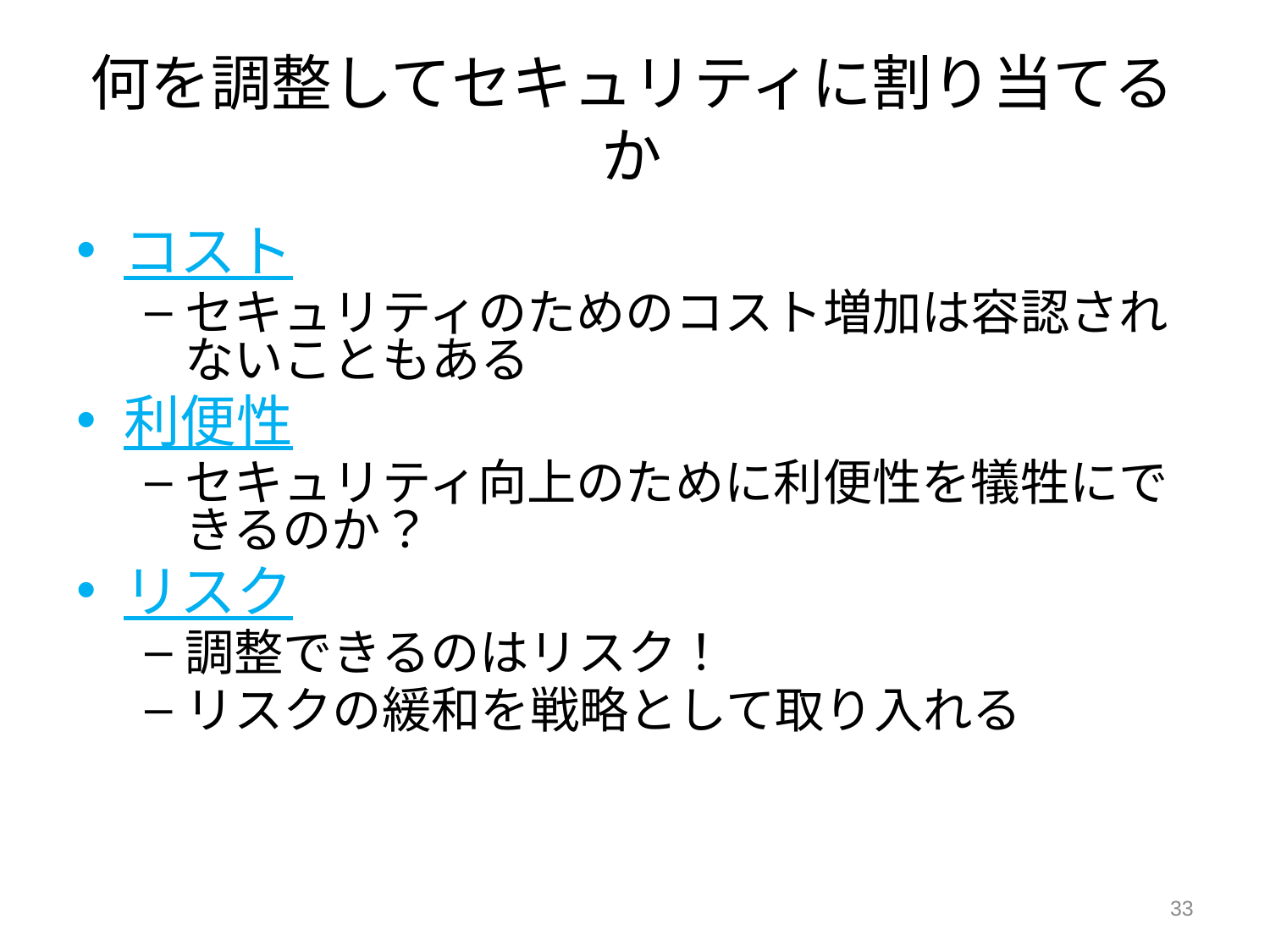

# 何を調整してセキュリティに割り当てるか
コスト
セキュリティのためのコスト増加は容認されないこともある
利便性
セキュリティ向上のために利便性を犠牲にできるのか？
リスク
調整できるのはリスク！
リスクの緩和を戦略として取り入れる
33